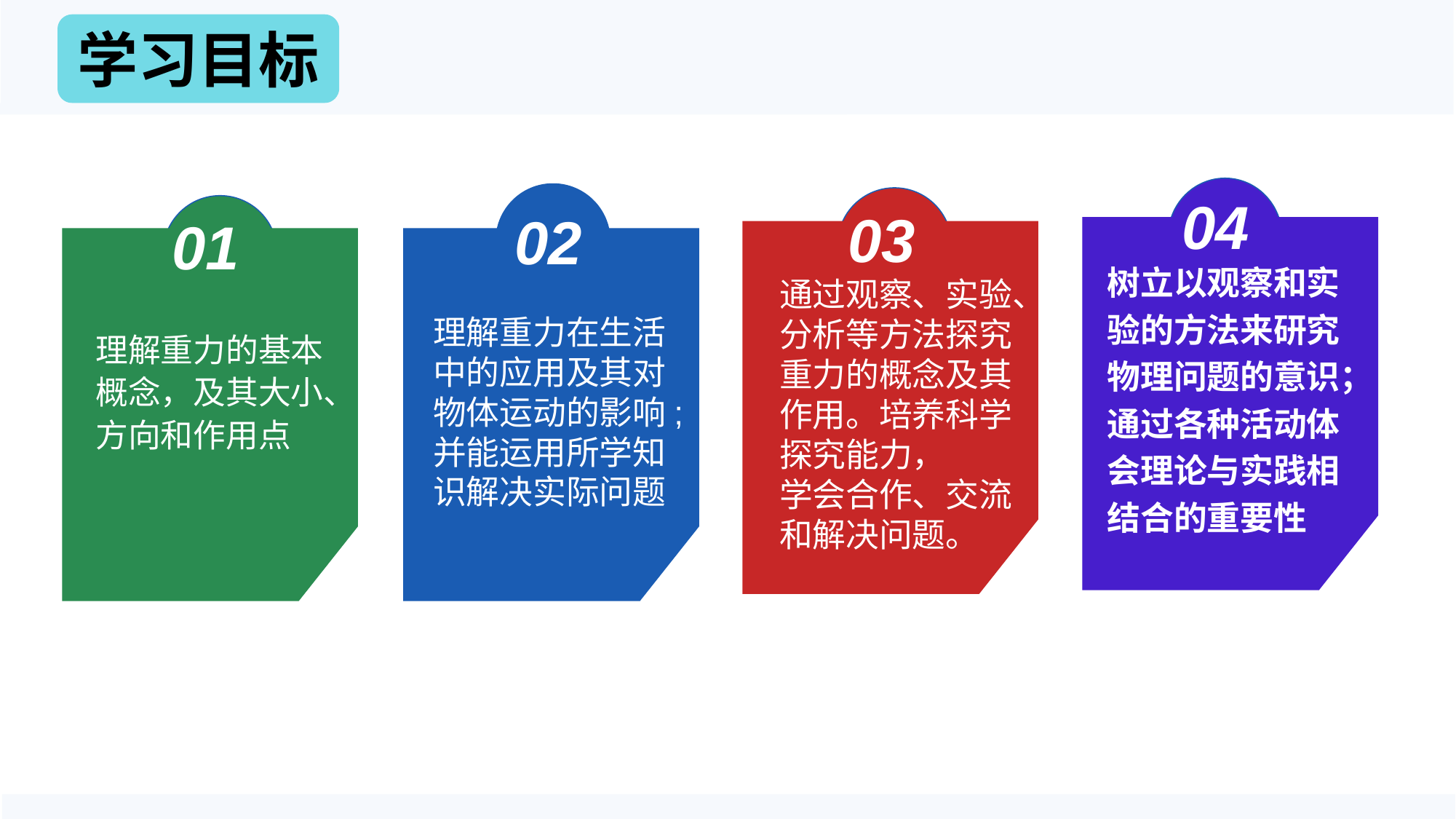

学习目标

04

03

通过观察、实验、分析等方法探究重力的概念及其作用。培养科学探究能力，
学会合作、交流和解决问题。
02

理解重力在生活中的应用及其对物体运动的影响;并能运用所学知识解决实际问题
01

理解重力的基本概念，及其大小、方向和作用点
树立以观察和实验的方法来研究物理问题的意识；通过各种活动体会理论与实践相结合的重要性